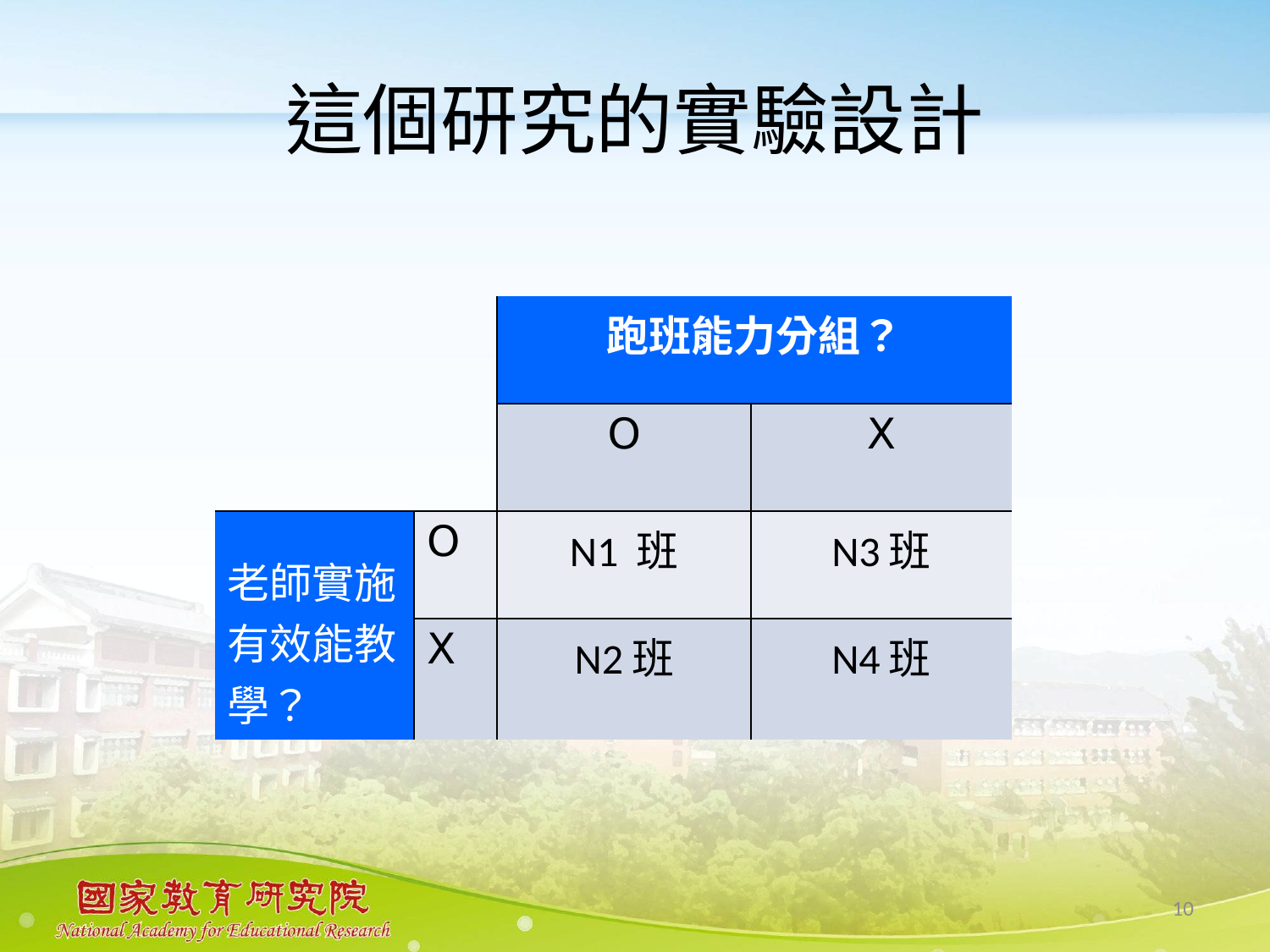

# 這個研究的實驗設計
|  |  | 跑班能力分組？ |  |
| --- | --- | --- | --- |
|  |  | O | X |
| 老師實施有效能教學？？ | O | N1 班 | N3班 |
|  | X | N2班 | N4班 |
10